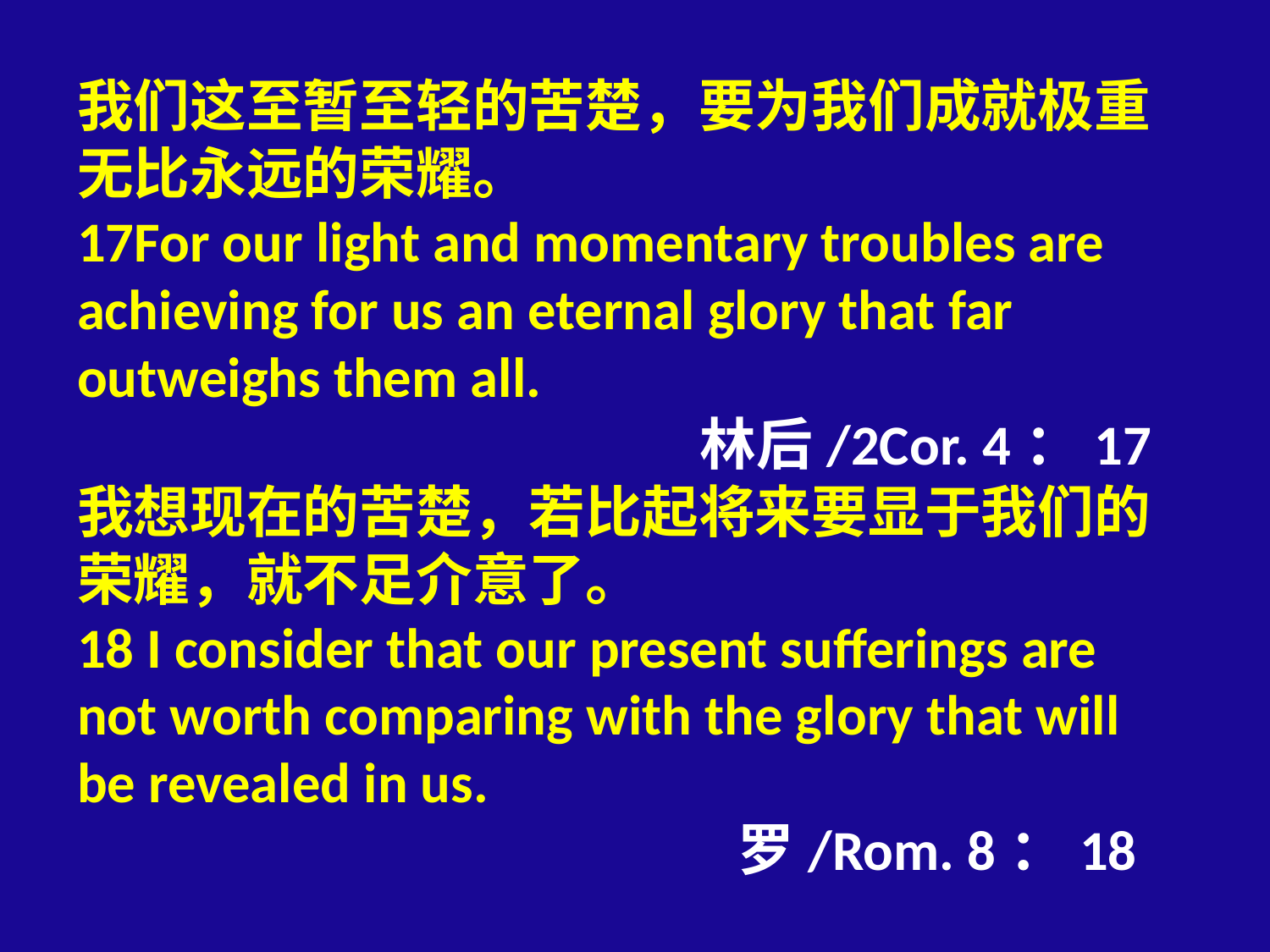

# 我们这至暂至轻的苦楚，要为我们成就极重无比永远的荣耀。 17For our light and momentary troubles are achieving for us an eternal glory that far outweighs them all. 林后/2Cor. 4：17 我想现在的苦楚，若比起将来要显于我们的荣耀，就不足介意了。 18 I consider that our present sufferings are not worth comparing with the glory that will be revealed in us. 罗/Rom. 8：18